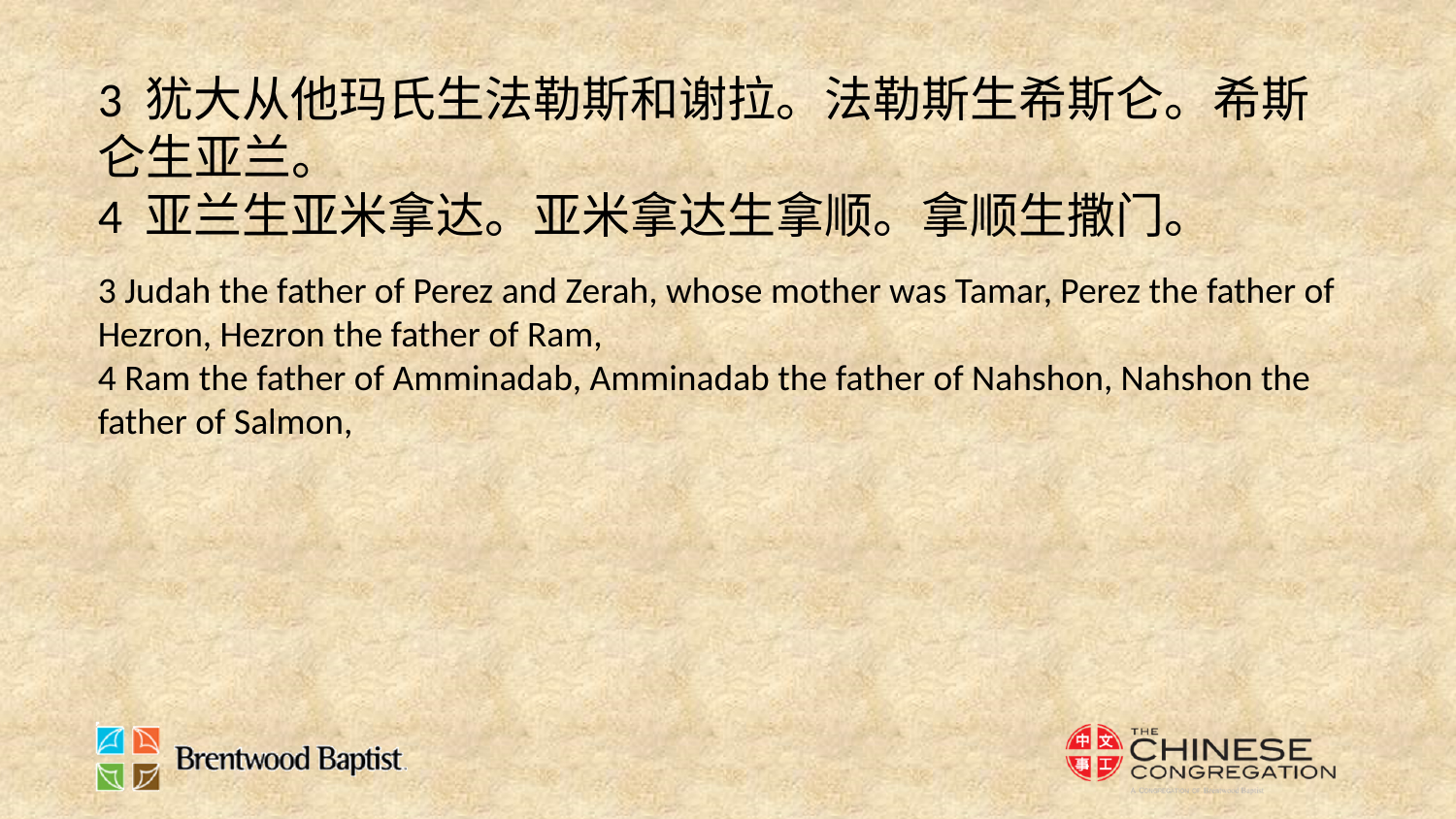

3 犹大从他玛氏生法勒斯和谢拉。法勒斯生希斯仑。希斯仑生亚兰。
4 亚兰生亚米拿达。亚米拿达生拿顺。拿顺生撒门。

3 Judah the father of Perez and Zerah, whose mother was Tamar, Perez the father of Hezron, Hezron the father of Ram,
4 Ram the father of Amminadab, Amminadab the father of Nahshon, Nahshon the father of Salmon,